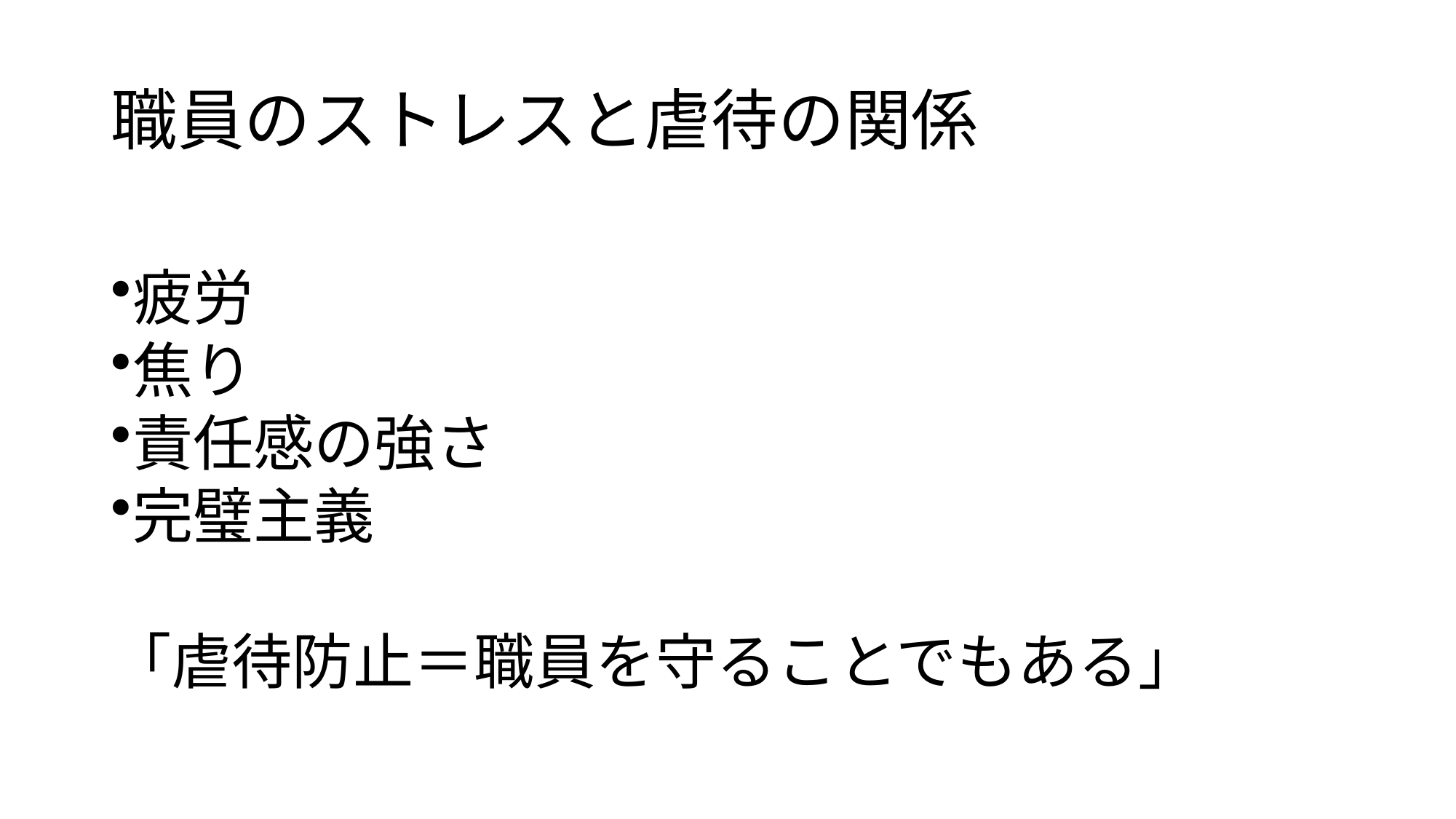

# 職員のストレスと虐待の関係
疲労
焦り
責任感の強さ
完璧主義

「虐待防止＝職員を守ることでもある」